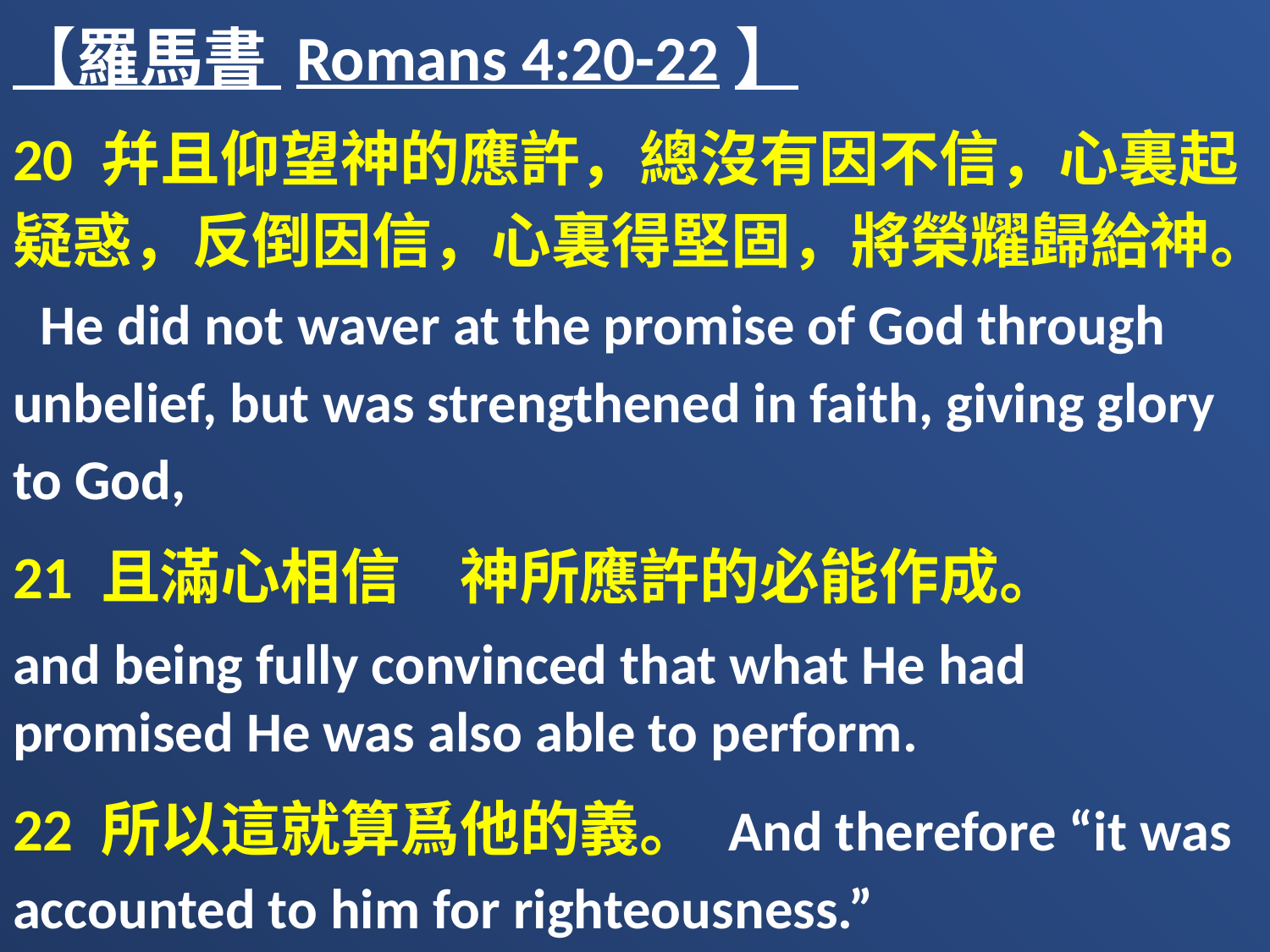

【羅馬書 Romans 4:20-22】
20 幷且仰望神的應許，總沒有因不信，心裏起疑惑，反倒因信，心裏得堅固，將榮耀歸給神。 He did not waver at the promise of God through unbelief, but was strengthened in faith, giving glory to God,
21 且滿心相信　神所應許的必能作成。
and being fully convinced that what He had promised He was also able to perform.
22 所以這就算爲他的義。 And therefore “it was accounted to him for righteousness.”